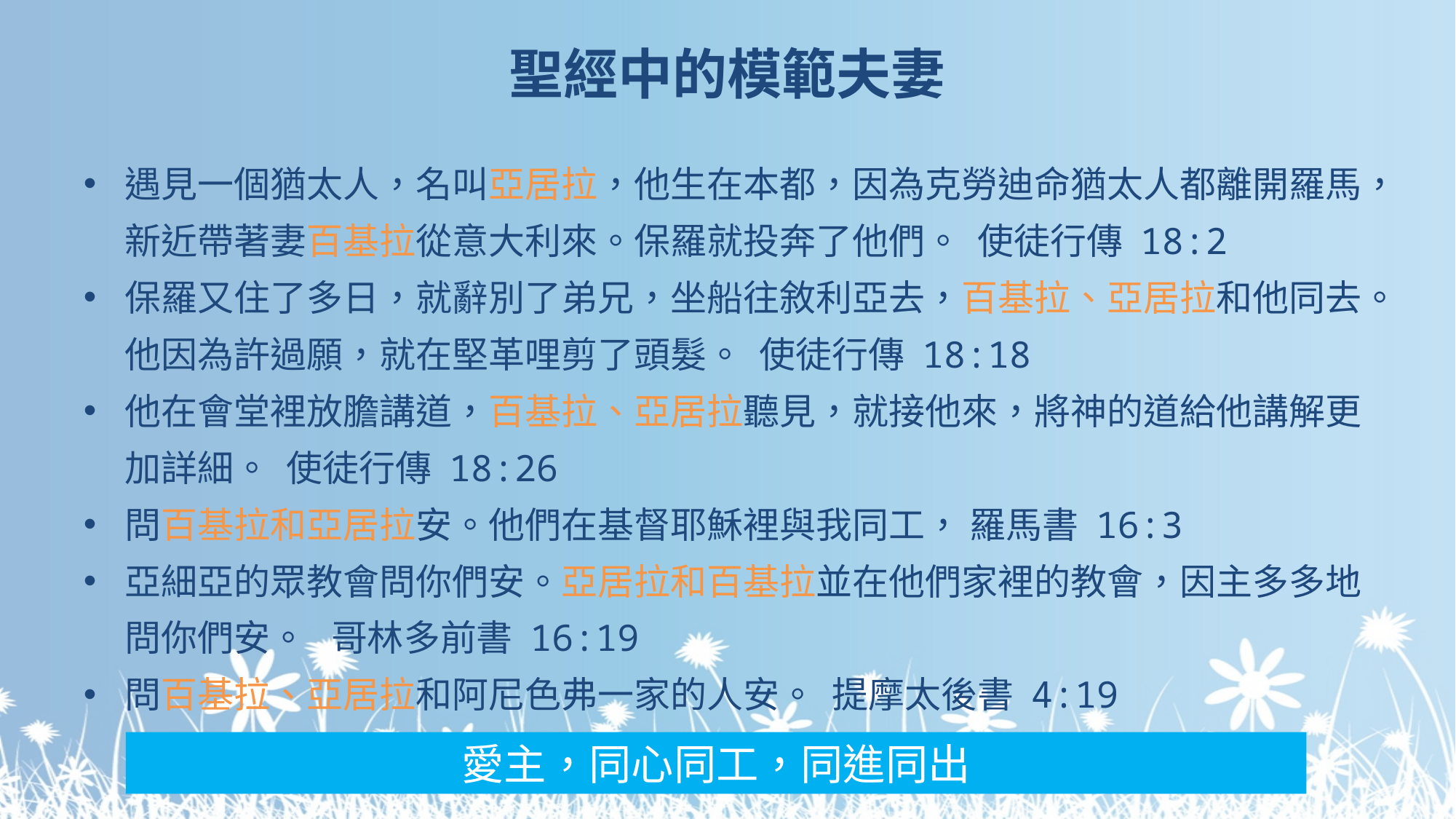

# 聖經中的模範夫妻
遇見一個猶太人，名叫亞居拉，他生在本都，因為克勞迪命猶太人都離開羅馬，新近帶著妻百基拉從意大利來。保羅就投奔了他們。  使徒行傳 18:2
保羅又住了多日，就辭別了弟兄，坐船往敘利亞去，百基拉、亞居拉和他同去。他因為許過願，就在堅革哩剪了頭髮。  使徒行傳 18:18
他在會堂裡放膽講道，百基拉、亞居拉聽見，就接他來，將神的道給他講解更加詳細。  使徒行傳 18:26
問百基拉和亞居拉安。他們在基督耶穌裡與我同工， 羅馬書 16:3
亞細亞的眾教會問你們安。亞居拉和百基拉並在他們家裡的教會，因主多多地問你們安。   哥林多前書 16:19
問百基拉、亞居拉和阿尼色弗一家的人安。  提摩太後書 4:19

愛主，同心同工，同進同出